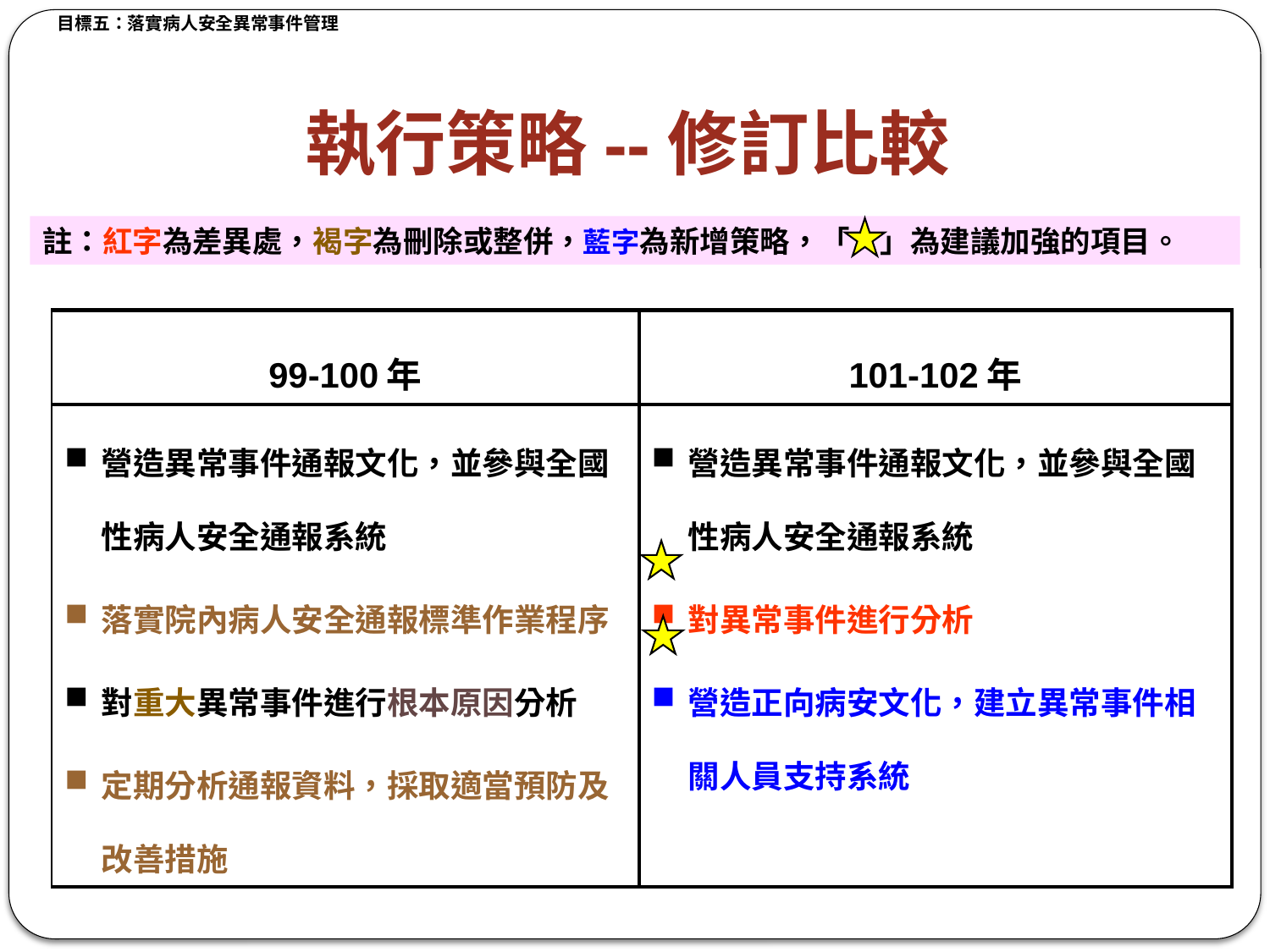

執行策略--修訂比較
註：紅字為差異處，褐字為刪除或整併，藍字為新增策略，「　」為建議加強的項目。

| 99-100年 | 101-102年 |
| --- | --- |
| 營造異常事件通報文化，並參與全國性病人安全通報系統 落實院內病人安全通報標準作業程序 對重大異常事件進行根本原因分析 定期分析通報資料，採取適當預防及改善措施 | 營造異常事件通報文化，並參與全國性病人安全通報系統 對異常事件進行分析 營造正向病安文化，建立異常事件相關人員支持系統 |